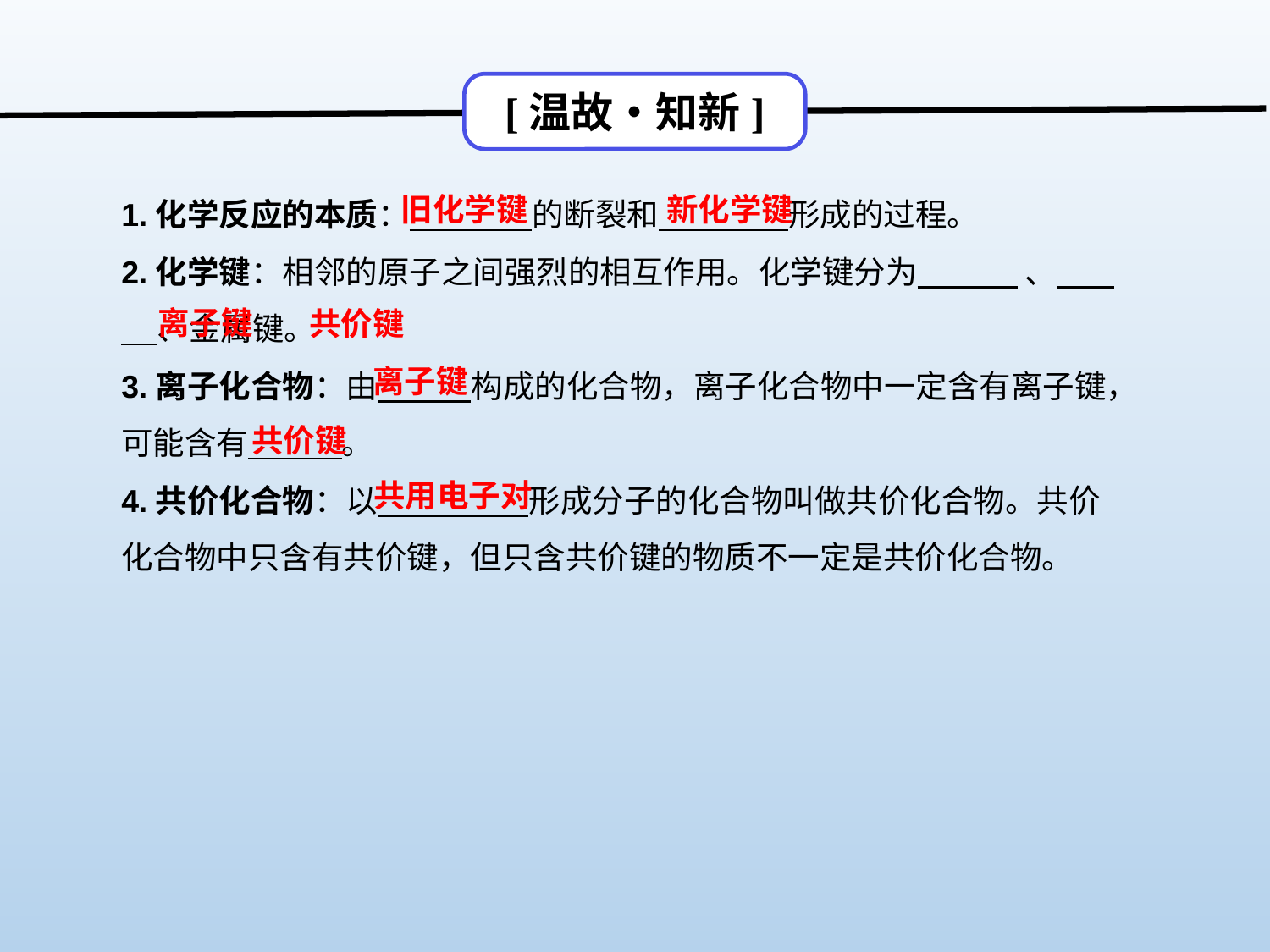

[温故•知新]
1.化学反应的本质：                 的断裂和                  形成的过程。
2.化学键：相邻的原子之间强烈的相互作用。化学键分为               、              、金属键。
3.离子化合物：由             构成的化合物，离子化合物中一定含有离子键，可能含有             。
4.共价化合物：以                     形成分子的化合物叫做共价化合物。共价化合物中只含有共价键，但只含共价键的物质不一定是共价化合物。
旧化学键
新化学键
离子键
共价键
离子键
共价键
共用电子对